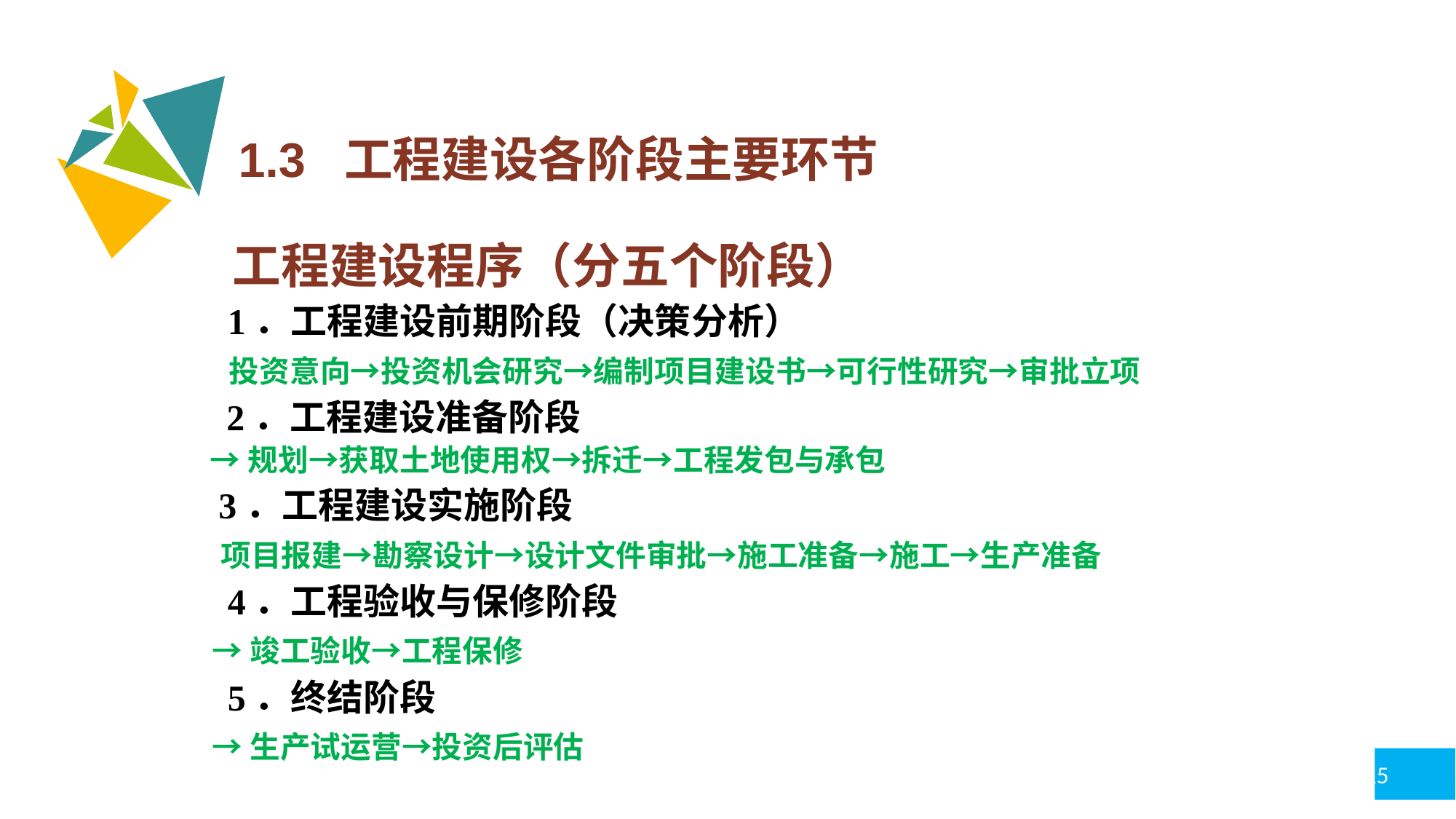

1.3  工程建设各阶段主要环节

       工程建设程序（分五个阶段）
        1．工程建设前期阶段（决策分析）
        投资意向→投资机会研究→编制项目建设书→可行性研究→审批立项
         2．工程建设准备阶段
        →规划→获取土地使用权→拆迁→工程发包与承包
       3．工程建设实施阶段
       项目报建→勘察设计→设计文件审批→施工准备→施工→生产准备
        4．工程验收与保修阶段
       →竣工验收→工程保修
        5．终结阶段
       →生产试运营→投资后评估